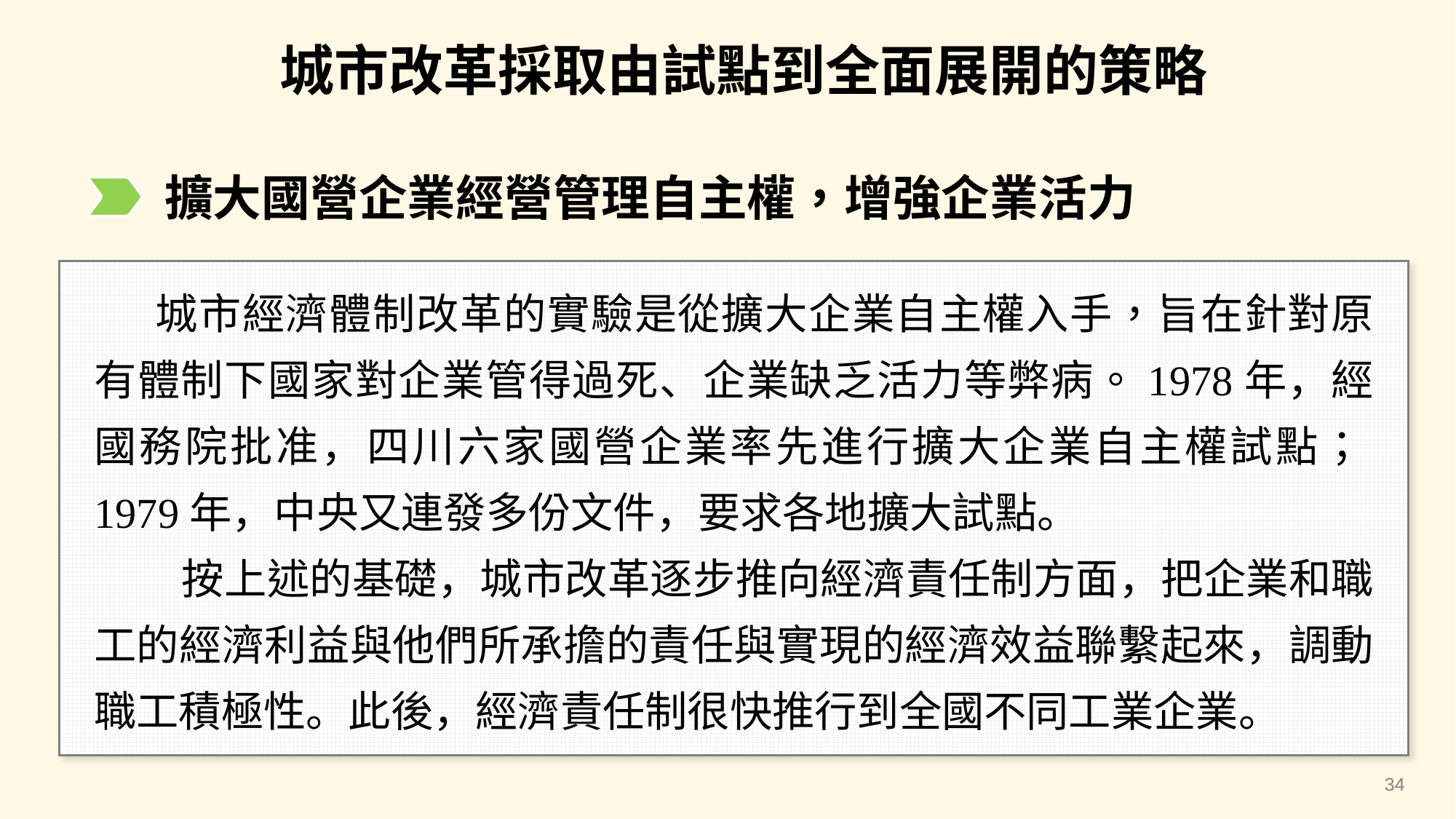

城市改革採取由試點到全面展開的策略
擴大國營企業經營管理自主權，增強企業活力

     城市經濟體制改革的實驗是從擴大企業自主權入手，旨在針對原有體制下國家對企業管得過死、企業缺乏活力等弊病。1978年，經國務院批准，四川六家國營企業率先進行擴大企業自主權試點；1979年，中央又連發多份文件，要求各地擴大試點。
        按上述的基礎，城市改革逐步推向經濟責任制方面，把企業和職工的經濟利益與他們所承擔的責任與實現的經濟效益聯繫起來，調動職工積極性。此後，經濟責任制很快推行到全國不同工業企業。